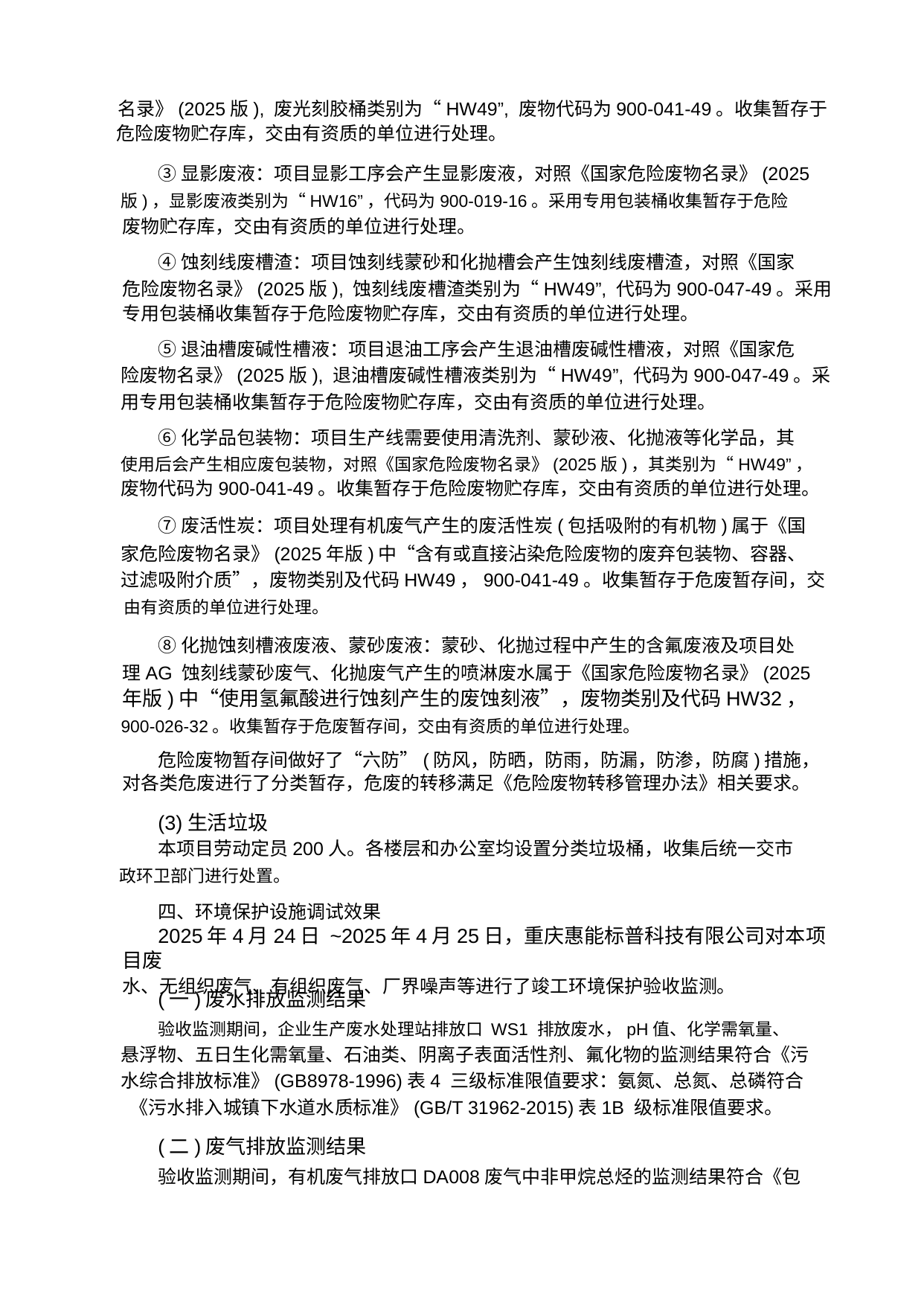

名录》(2025版), 废光刻胶桶类别为“HW49”, 废物代码为900-041-49。收集暂存于
危险废物贮存库，交由有资质的单位进行处理。
③显影废液：项目显影工序会产生显影废液，对照《国家危险废物名录》(2025
版)，显影废液类别为“HW16”，代码为900-019-16。采用专用包装桶收集暂存于危险
废物贮存库，交由有资质的单位进行处理。
④蚀刻线废槽渣：项目蚀刻线蒙砂和化抛槽会产生蚀刻线废槽渣，对照《国家
危险废物名录》(2025版), 蚀刻线废槽渣类别为“HW49”, 代码为900-047-49。采用
专用包装桶收集暂存于危险废物贮存库，交由有资质的单位进行处理。
⑤退油槽废碱性槽液：项目退油工序会产生退油槽废碱性槽液，对照《国家危
险废物名录》(2025版), 退油槽废碱性槽液类别为“HW49”, 代码为900-047-49。采
用专用包装桶收集暂存于危险废物贮存库，交由有资质的单位进行处理。
⑥化学品包装物：项目生产线需要使用清洗剂、蒙砂液、化抛液等化学品，其
使用后会产生相应废包装物，对照《国家危险废物名录》(2025版)，其类别为“HW49”，
废物代码为900-041-49。收集暂存于危险废物贮存库，交由有资质的单位进行处理。
⑦废活性炭：项目处理有机废气产生的废活性炭(包括吸附的有机物)属于《国
家危险废物名录》(2025年版)中“含有或直接沾染危险废物的废弃包装物、容器、
过滤吸附介质”，废物类别及代码HW49，900-041-49。收集暂存于危废暂存间，交
由有资质的单位进行处理。
⑧化抛蚀刻槽液废液、蒙砂废液：蒙砂、化抛过程中产生的含氟废液及项目处
理AG 蚀刻线蒙砂废气、化抛废气产生的喷淋废水属于《国家危险废物名录》(2025
年版)中“使用氢氟酸进行蚀刻产生的废蚀刻液”，废物类别及代码HW32，
900-026-32。收集暂存于危废暂存间，交由有资质的单位进行处理。
危险废物暂存间做好了“六防”(防风，防晒，防雨，防漏，防渗，防腐)措施，
对各类危废进行了分类暂存，危废的转移满足《危险废物转移管理办法》相关要求。
(3)生活垃圾
本项目劳动定员200人。各楼层和办公室均设置分类垃圾桶，收集后统一交市
政环卫部门进行处置。
四、环境保护设施调试效果
2025年4月24日 ~2025年4月25日，重庆惠能标普科技有限公司对本项目废
水、无组织废气、有组织废气、厂界噪声等进行了竣工环境保护验收监测。
(一)废水排放监测结果
验收监测期间，企业生产废水处理站排放口 WS1 排放废水，pH值、化学需氧量、
悬浮物、五日生化需氧量、石油类、阴离子表面活性剂、氟化物的监测结果符合《污
水综合排放标准》(GB8978-1996)表4 三级标准限值要求：氨氮、总氮、总磷符合
《污水排入城镇下水道水质标准》(GB/T 31962-2015)表1B 级标准限值要求。
(二)废气排放监测结果
验收监测期间，有机废气排放口DA008废气中非甲烷总烃的监测结果符合《包